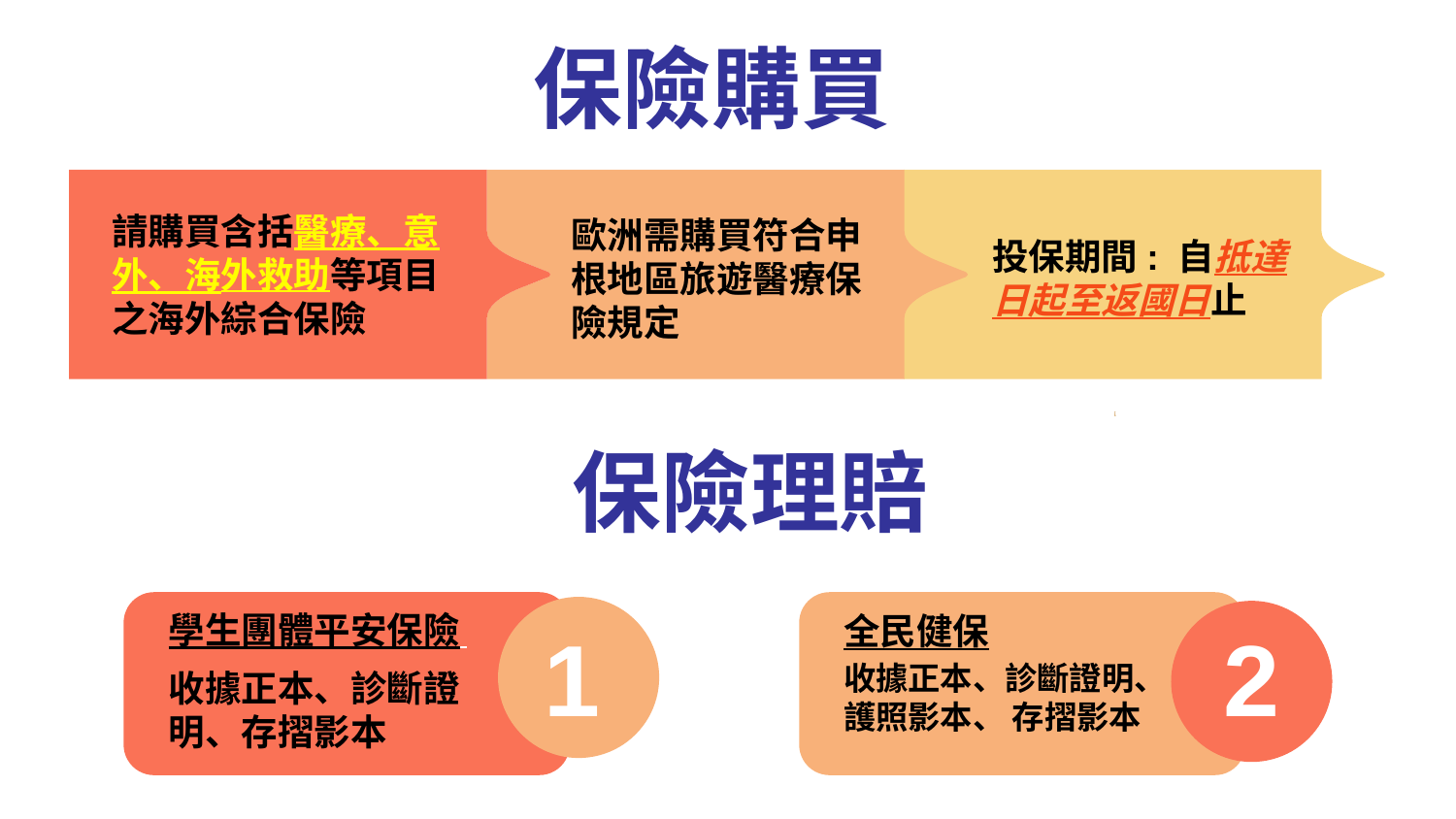

# 保險購買

請購買含括醫療、意外、海外救助等項目之海外綜合保險

歐洲需購買符合申根地區旅遊醫療保險規定

投保期間: 自抵達日起至返國日止

保險理賠

學生團體平安保險
全民健保

1
2
收據正本、診斷證明、護照影本、 存摺影本
收據正本、診斷證明、存摺影本